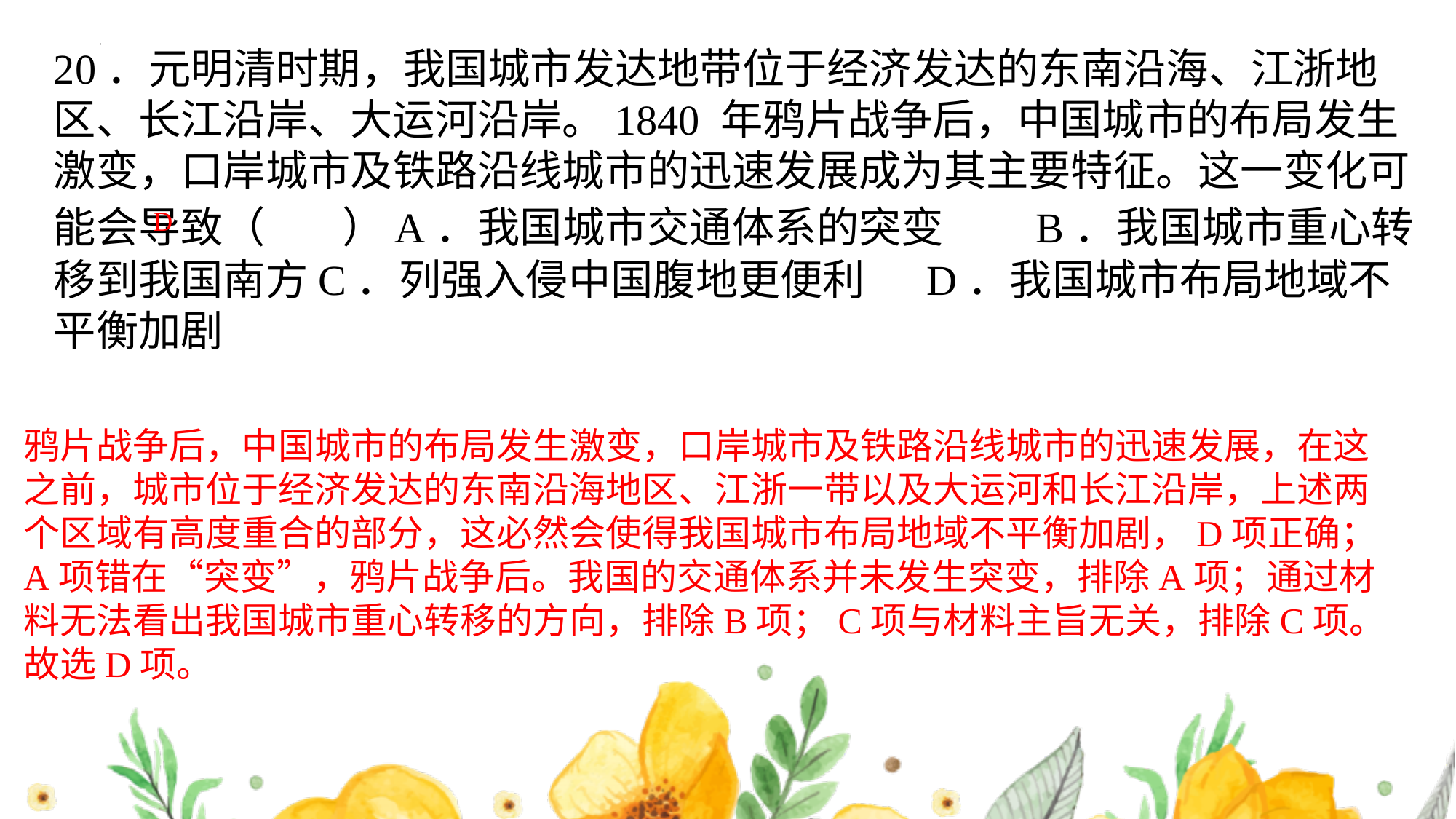

20．元明清时期，我国城市发达地带位于经济发达的东南沿海、江浙地区、长江沿岸、大运河沿岸。1840 年鸦片战争后，中国城市的布局发生激变，口岸城市及铁路沿线城市的迅速发展成为其主要特征。这一变化可能会导致（       ）A．我国城市交通体系的突变	B．我国城市重心转移到我国南方C．列强入侵中国腹地更便利	D．我国城市布局地域不平衡加剧

D
鸦片战争后，中国城市的布局发生激变，口岸城市及铁路沿线城市的迅速发展，在这之前，城市位于经济发达的东南沿海地区、江浙一带以及大运河和长江沿岸，上述两个区域有高度重合的部分，这必然会使得我国城市布局地域不平衡加剧，D项正确；A项错在“突变”，鸦片战争后。我国的交通体系并未发生突变，排除A项；通过材料无法看出我国城市重心转移的方向，排除B项；C项与材料主旨无关，排除C项。故选D项。